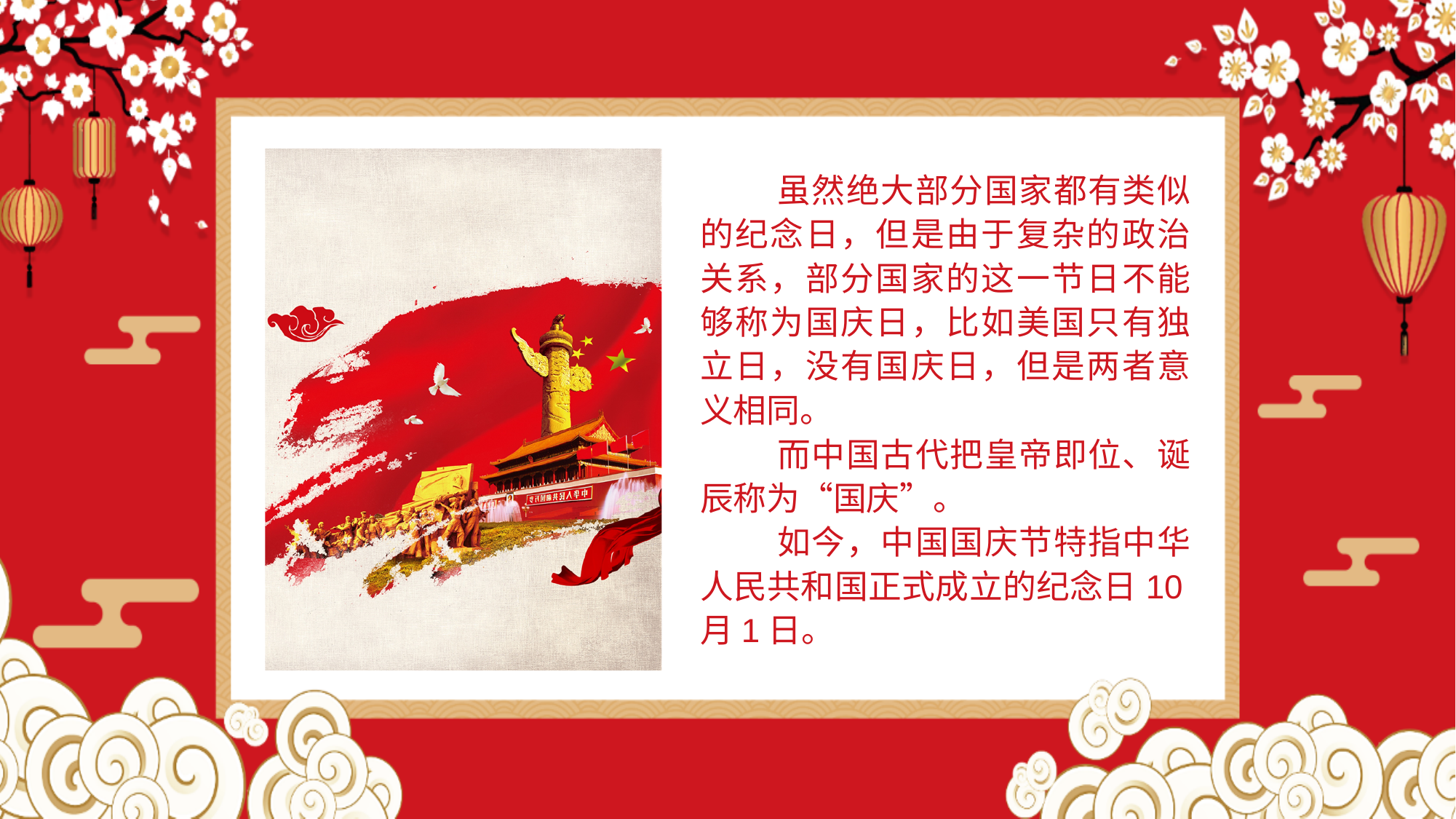

虽然绝大部分国家都有类似的纪念日，但是由于复杂的政治关系，部分国家的这一节日不能够称为国庆日，比如美国只有独立日，没有国庆日，但是两者意义相同。
而中国古代把皇帝即位、诞辰称为“国庆”。
如今，中国国庆节特指中华人民共和国正式成立的纪念日10月1日。